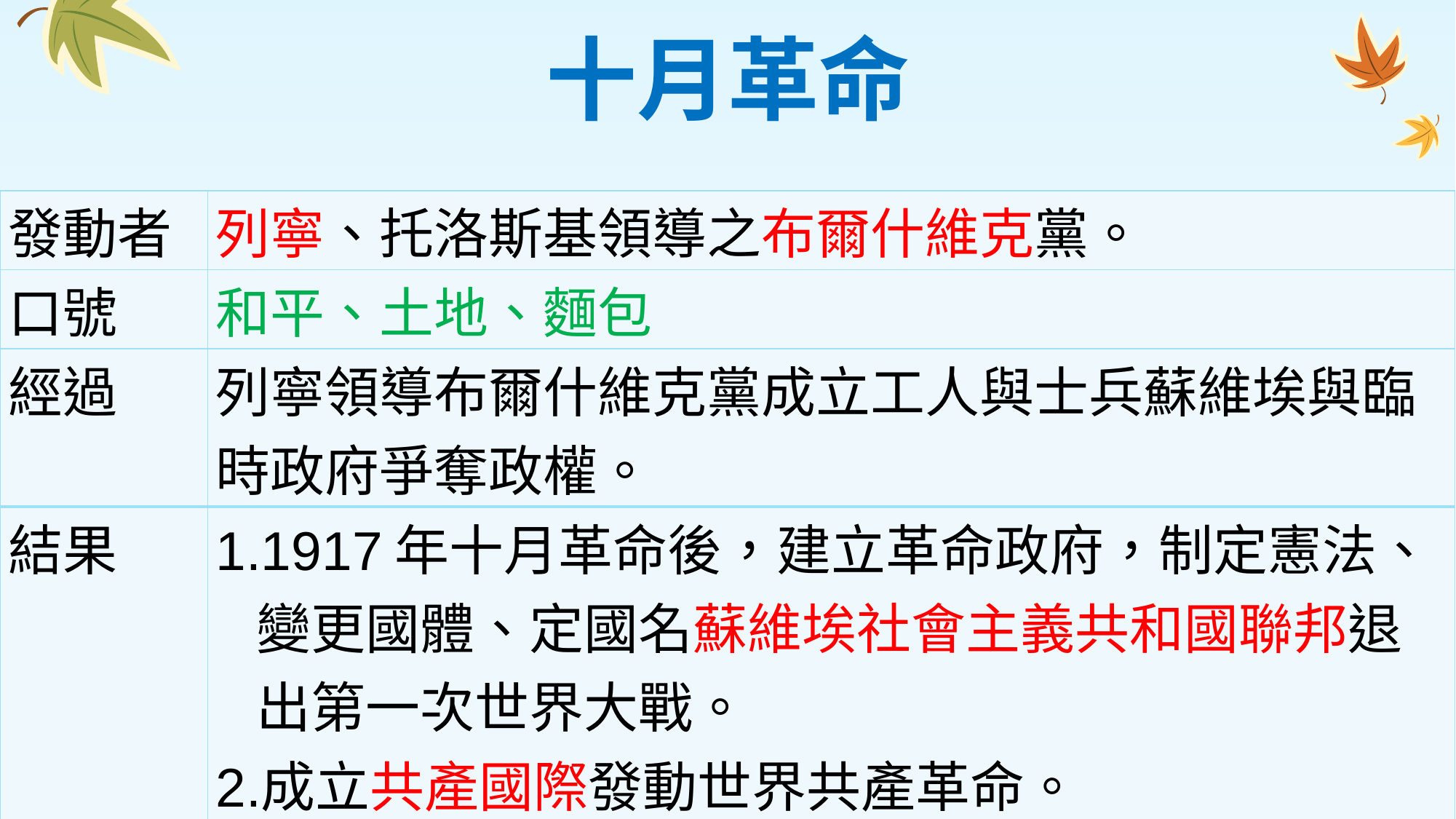

# 十月革命
| 發動者 | 列寧、托洛斯基領導之布爾什維克黨。 |
| --- | --- |
| 口號 | 和平、土地、麵包 |
| 經過 | 列寧領導布爾什維克黨成立工人與士兵蘇維埃與臨時政府爭奪政權。 |
| 結果 | 1917年十月革命後，建立革命政府，制定憲法、變更國體、定國名蘇維埃社會主義共和國聯邦退出第一次世界大戰。 成立共產國際發動世界共產革命。 |